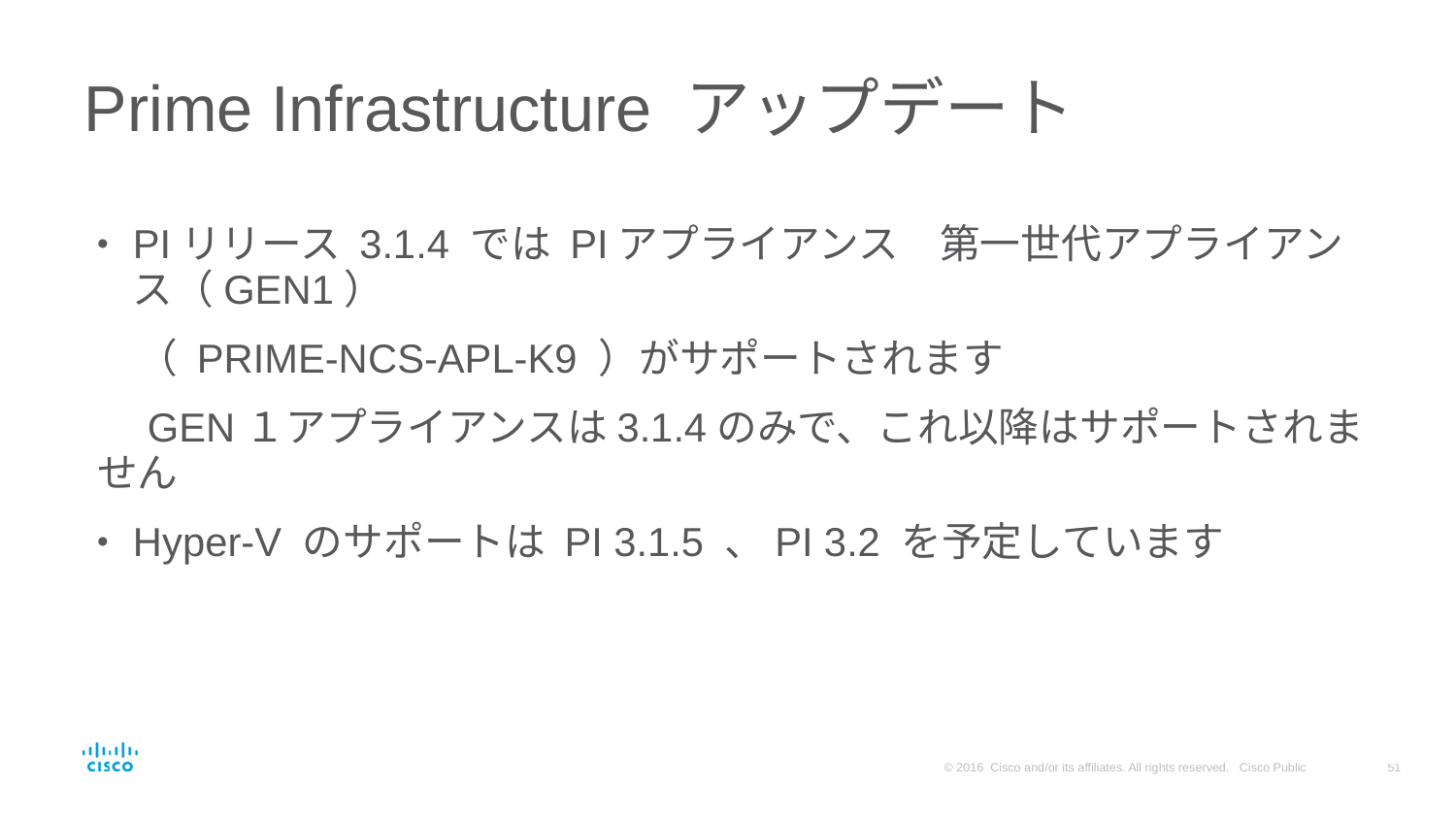

# Prime Infrastructure アップデート
PIリリース 3.1.4 では PIアプライアンス　第一世代アプライアンス（GEN1）
　（ PRIME-NCS-APL-K9 ）がサポートされます
　GEN１アプライアンスは3.1.4のみで、これ以降はサポートされません
Hyper-V のサポートは PI 3.1.5 、PI 3.2 を予定しています